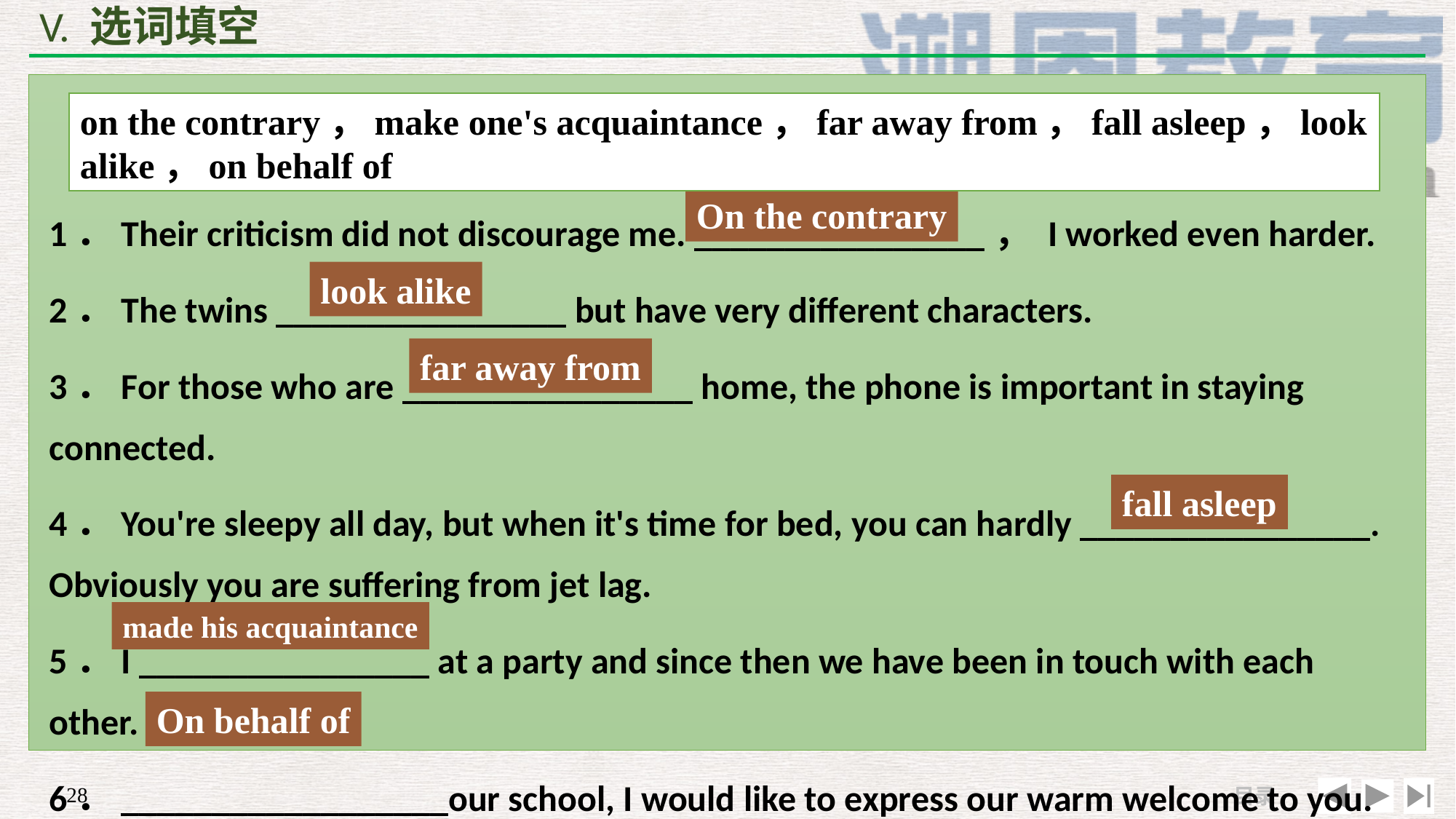

# V. 选词填空

on the contrary，make one's acquaintance，far away from，fall asleep，look alike，on behalf of
On the contrary
1．Their criticism did not discourage me. ________________， I worked even harder.
2．The twins ________________ but have very different characters.
3．For those who are ________________ home, the phone is important in staying connected.
4．You're sleepy all day, but when it's time for bed, you can hardly ________________. Obviously you are suffering from jet lag.
5．I ________________ at a party and since then we have been in touch with each other.
6．__________________our school, I would like to express our warm welcome to you.
look alike
far away from
fall asleep
made his acquaintance
On behalf of